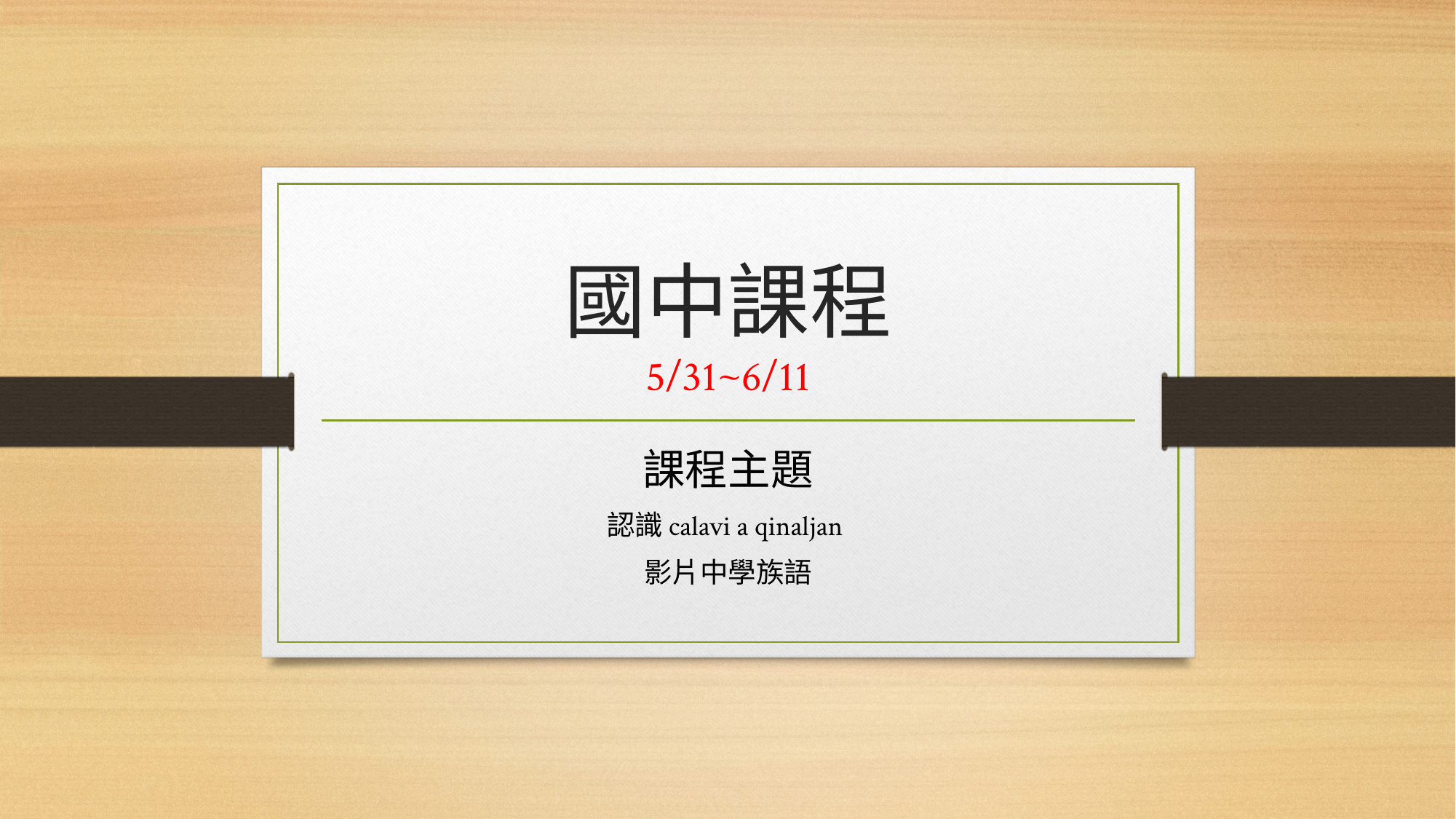

# 國中課程 5/31~6/11
課程主題
認識calavi a qinaljan
影片中學族語